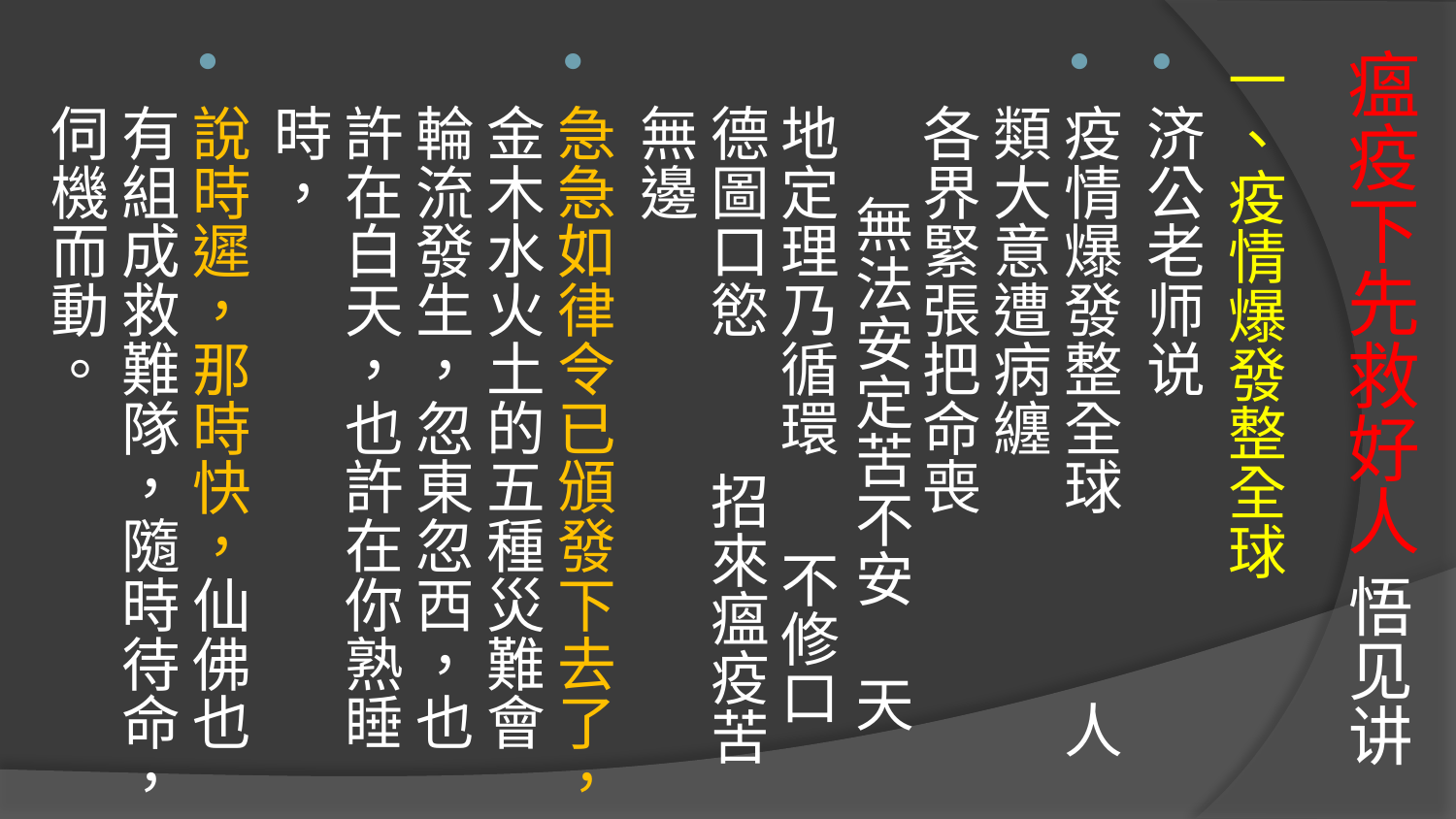

# 瘟疫下先救好人 悟见讲
一、疫情爆發整全球
济公老师说
疫情爆發整全球              人類大意遭病纏
各界緊張把命喪                            無法安定苦不安     天地定理乃循環       不修口德圖口慾          招來瘟疫苦無邊
急急如律令已頒發下去了，金木水火土的五種災難會輪流發生，忽東忽西，也許在白天，也許在你熟睡時，
說時遲，那時快，仙佛也有組成救難隊，隨時待命，伺機而動。